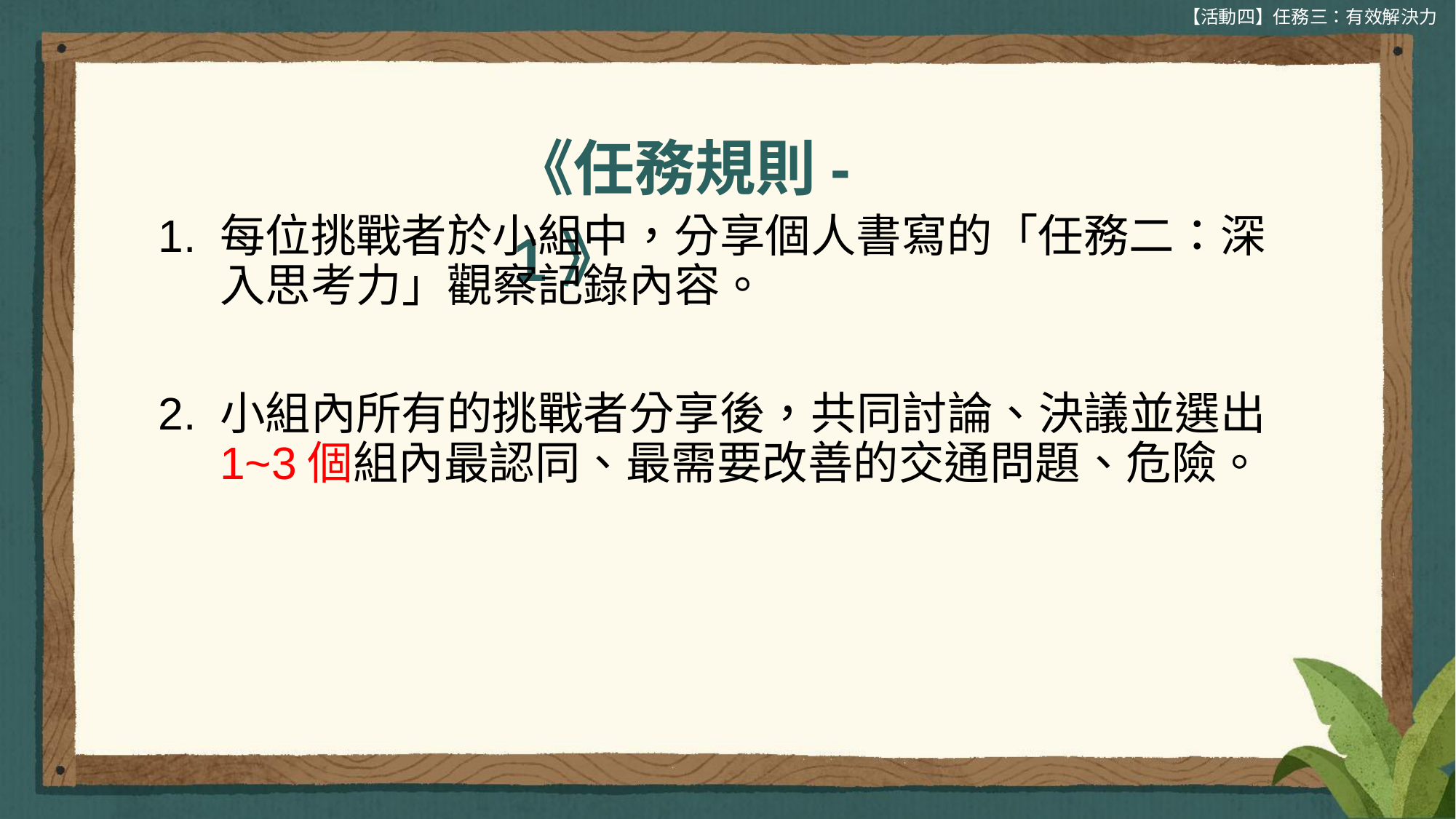

【活動四】任務三：有效解決力
《任務規則-1》
每位挑戰者於小組中，分享個人書寫的「任務二：深入思考力」觀察記錄內容。

小組內所有的挑戰者分享後，共同討論、決議並選出1~3個組內最認同、最需要改善的交通問題、危險。